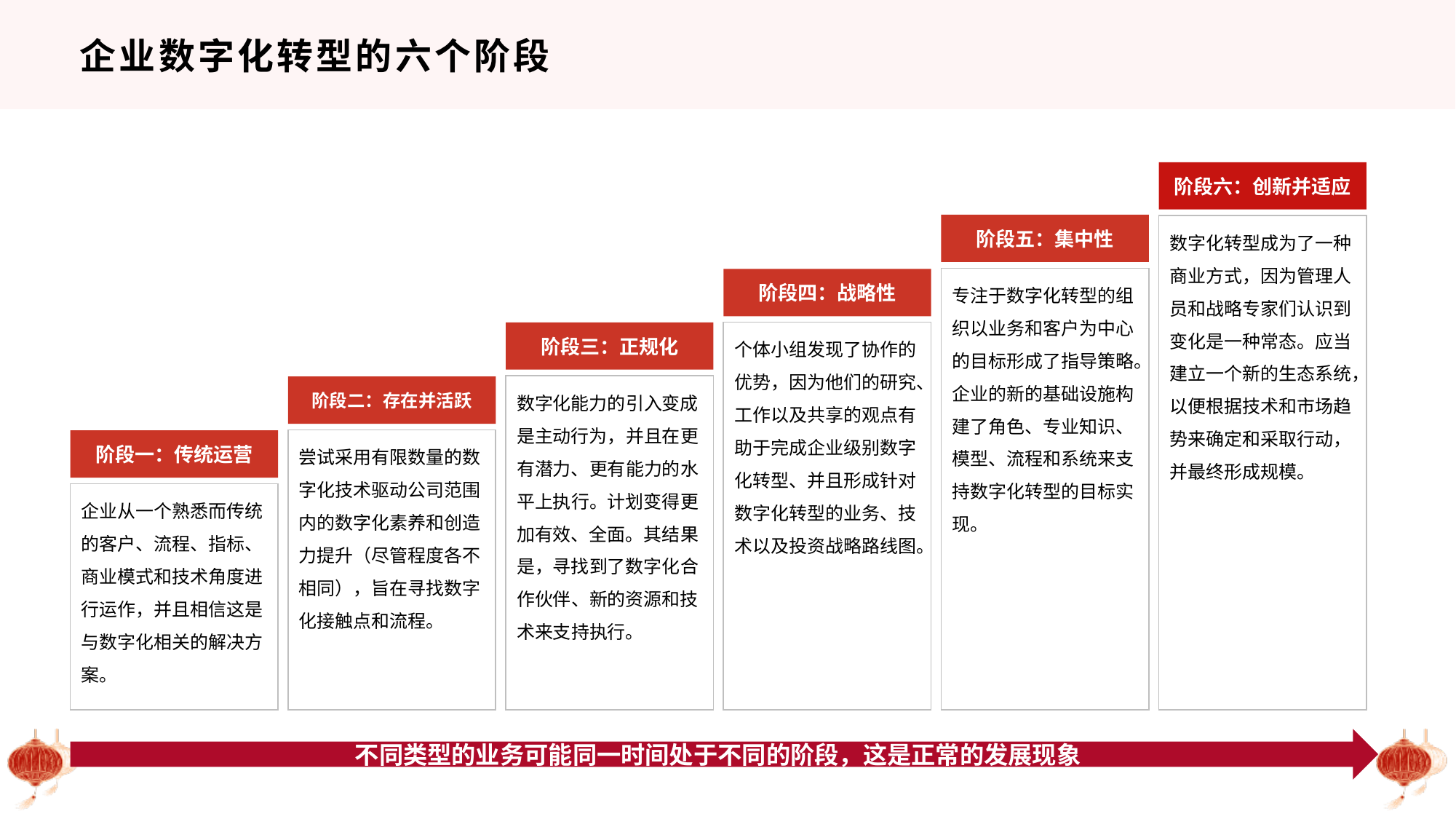

# 企业数字化转型的六个阶段
阶段六：创新并适应
阶段五：集中性
数字化转型成为了一种商业方式，因为管理人员和战略专家们认识到变化是一种常态。应当建立一个新的生态系统，以便根据技术和市场趋势来确定和采取行动，并最终形成规模。
专注于数字化转型的组织以业务和客户为中心的目标形成了指导策略。企业的新的基础设施构建了角色、专业知识、模型、流程和系统来支持数字化转型的目标实现。
阶段四：战略性
个体小组发现了协作的优势，因为他们的研究、工作以及共享的观点有助于完成企业级别数字化转型、并且形成针对数字化转型的业务、技术以及投资战略路线图。
阶段三：正规化
数字化能力的引入变成是主动行为，并且在更有潜力、更有能力的水平上执行。计划变得更加有效、全面。其结果是，寻找到了数字化合作伙伴、新的资源和技术来支持执行。
阶段二：存在并活跃
尝试采用有限数量的数字化技术驱动公司范围内的数字化素养和创造力提升（尽管程度各不相同），旨在寻找数字化接触点和流程。
阶段一：传统运营
企业从一个熟悉而传统的客户、流程、指标、商业模式和技术角度进行运作，并且相信这是与数字化相关的解决方案。
不同类型的业务可能同一时间处于不同的阶段，这是正常的发展现象